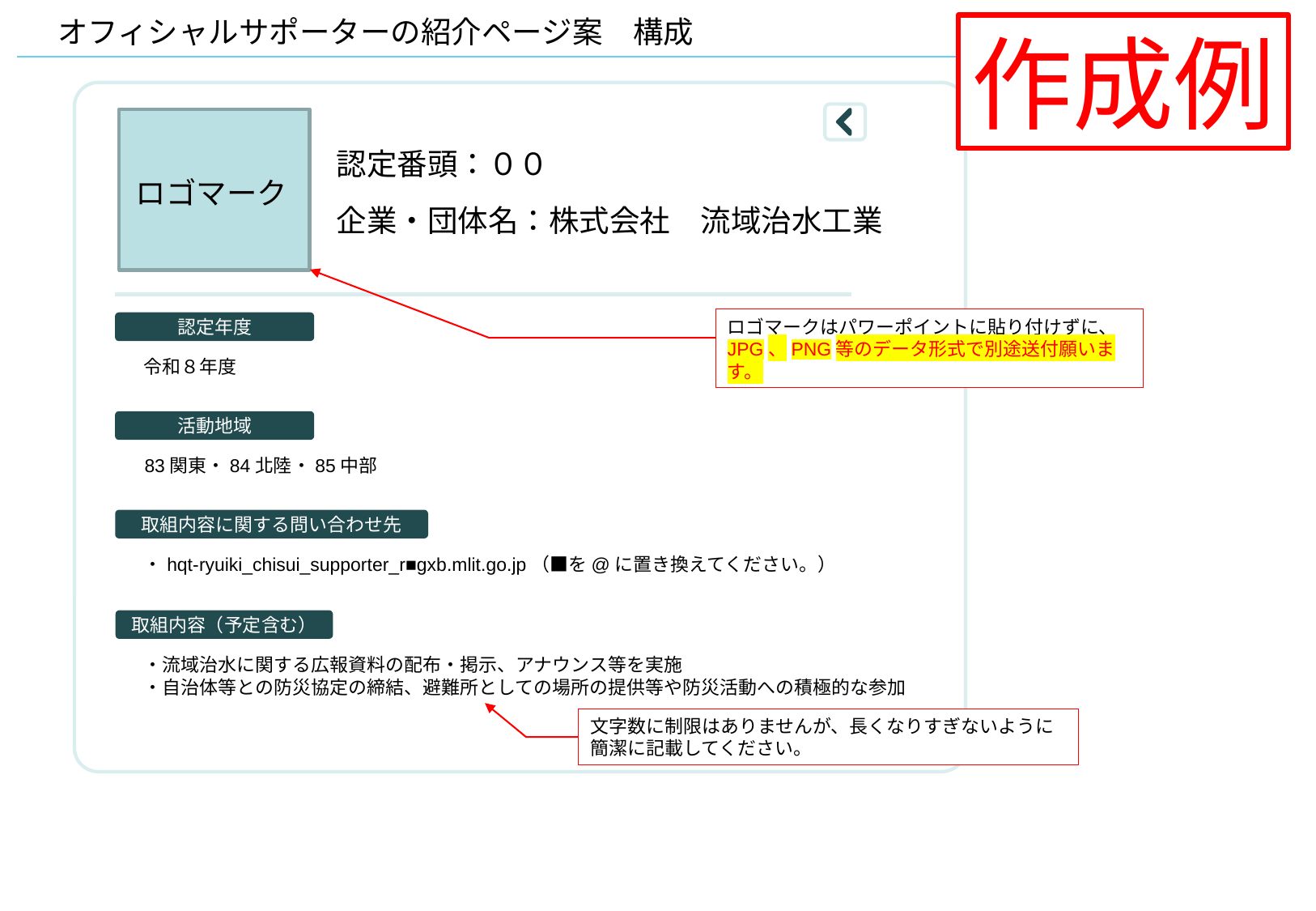

オフィシャルサポーターの紹介ページ案　構成
作成例

認定番頭：００
企業・団体名：株式会社　流域治水工業
ロゴマーク

ロゴマークはパワーポイントに貼り付けずに、JPG、PNG等のデータ形式で別途送付願います。
認定年度
令和８年度
活動地域
83関東・84北陸・85中部
取組内容に関する問い合わせ先
・hqt-ryuiki_chisui_supporter_r■gxb.mlit.go.jp（■を@に置き換えてください。）
取組内容（予定含む）
・流域治水に関する広報資料の配布・掲示、アナウンス等を実施
・自治体等との防災協定の締結、避難所としての場所の提供等や防災活動への積極的な参加

文字数に制限はありませんが、長くなりすぎないように
簡潔に記載してください。